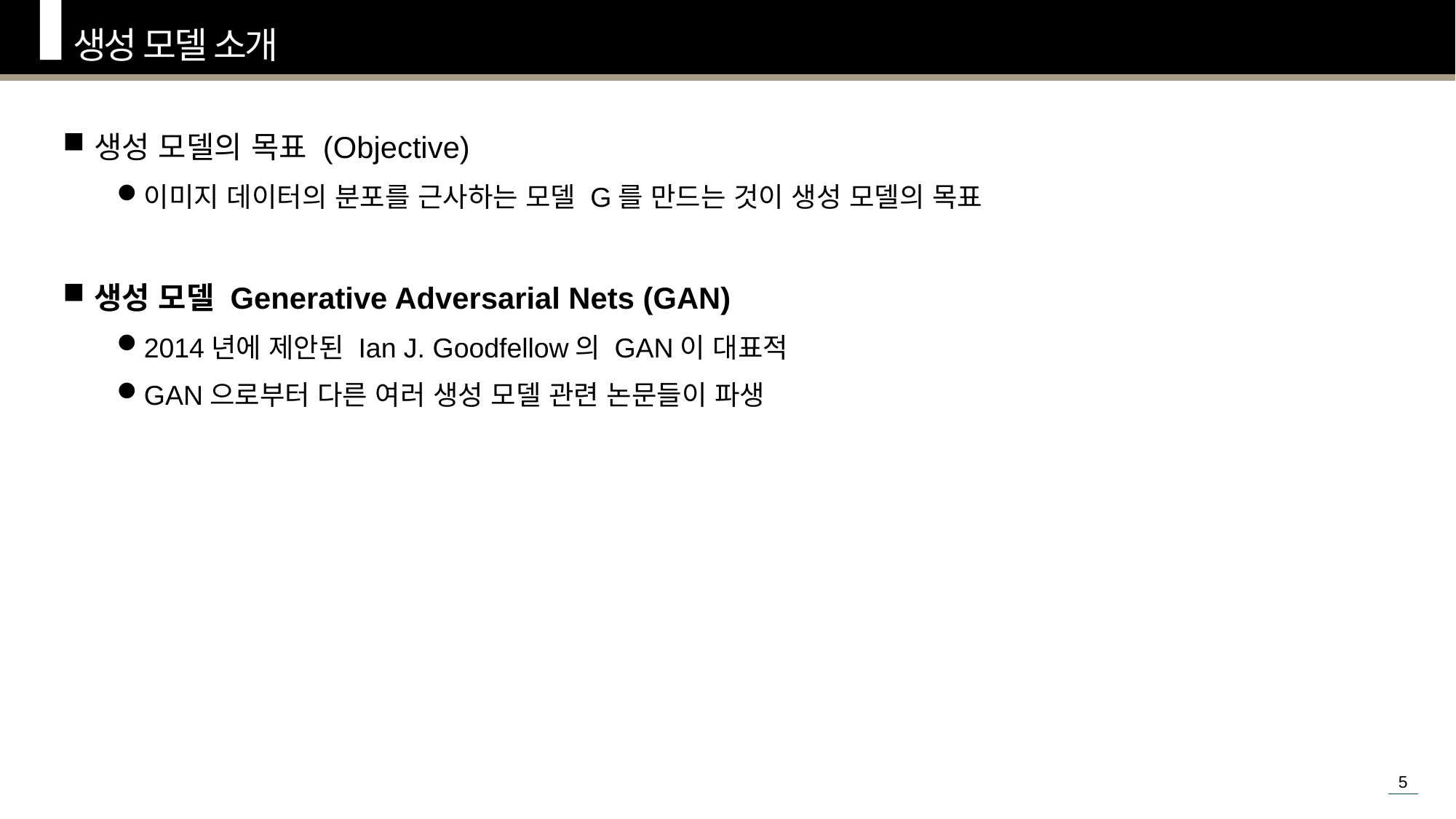

생성 모델 소개
생성 모델의 목표 (Objective)
이미지 데이터의 분포를 근사하는 모델 G를 만드는 것이 생성 모델의 목표

생성 모델 Generative Adversarial Nets (GAN)
2014년에 제안된 Ian J. Goodfellow의 GAN이 대표적
GAN으로부터 다른 여러 생성 모델 관련 논문들이 파생